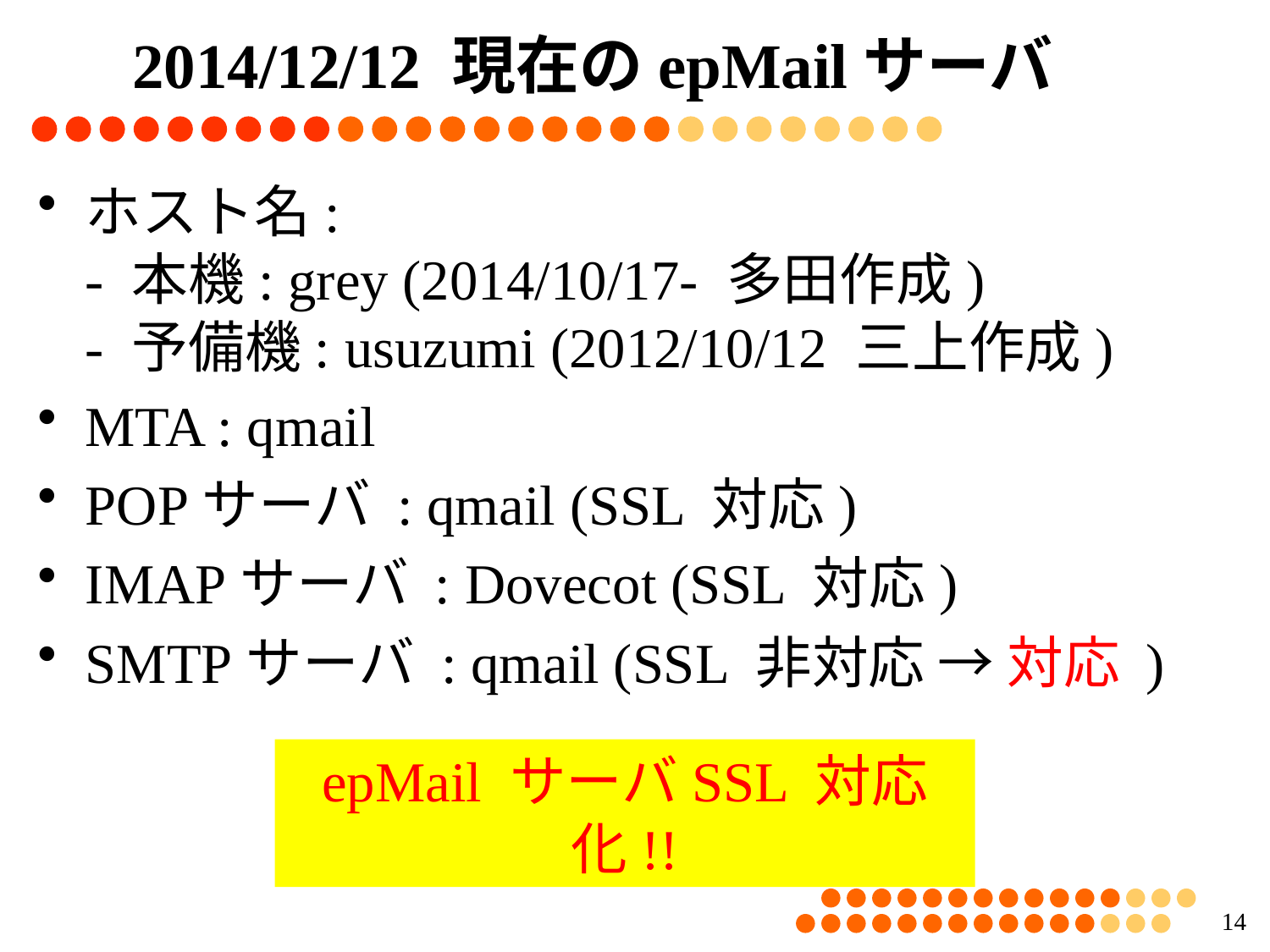

# 2014/12/12 現在のepMailサーバ
ホスト名:
- 本機: grey (2014/10/17- 多田作成)
- 予備機: usuzumi (2012/10/12 三上作成)
MTA : qmail
POPサーバ : qmail (SSL 対応)
IMAPサーバ : Dovecot (SSL 対応)
SMTPサーバ : qmail (SSL 非対応 → 対応 )
epMail サーバSSL 対応化!!
14